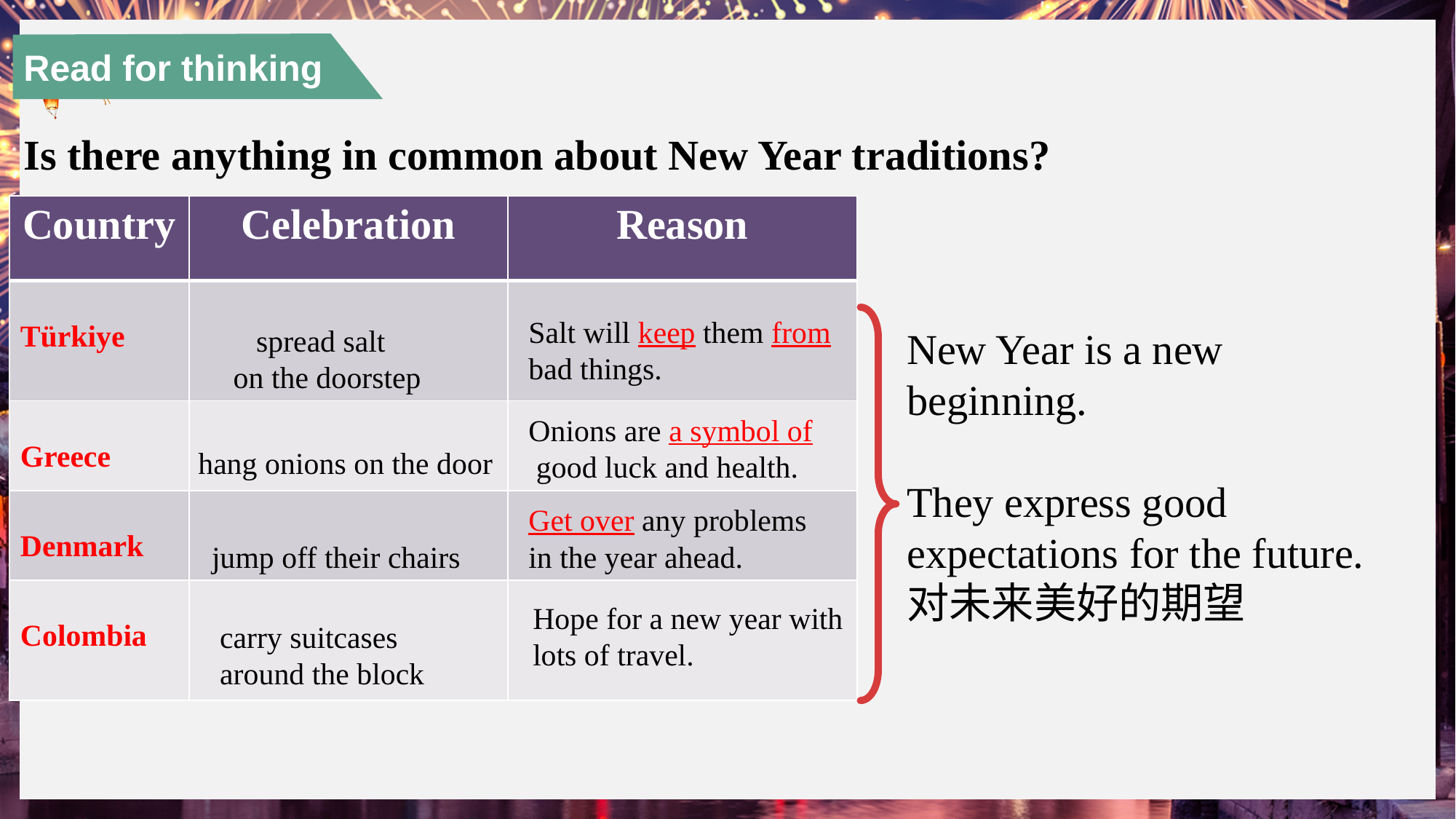

Read for thinking
Is there anything in common about New Year traditions?
| Country | Celebration | Reason |
| --- | --- | --- |
| Türkiye |  |  |
| Greece |  |  |
| Denmark |  |  |
| Colombia |  |  |

Salt will keep them from
bad things.
    spread salt
 on the doorstep
New Year is a new beginning.

They express good
expectations for the future.
对未来美好的期望
Onions are a symbol of
 good luck and health.
hang onions on the door
Get over any problems
in the year ahead.
jump off their chairs
 Hope for a new year with
 lots of travel.
carry suitcases
around the block